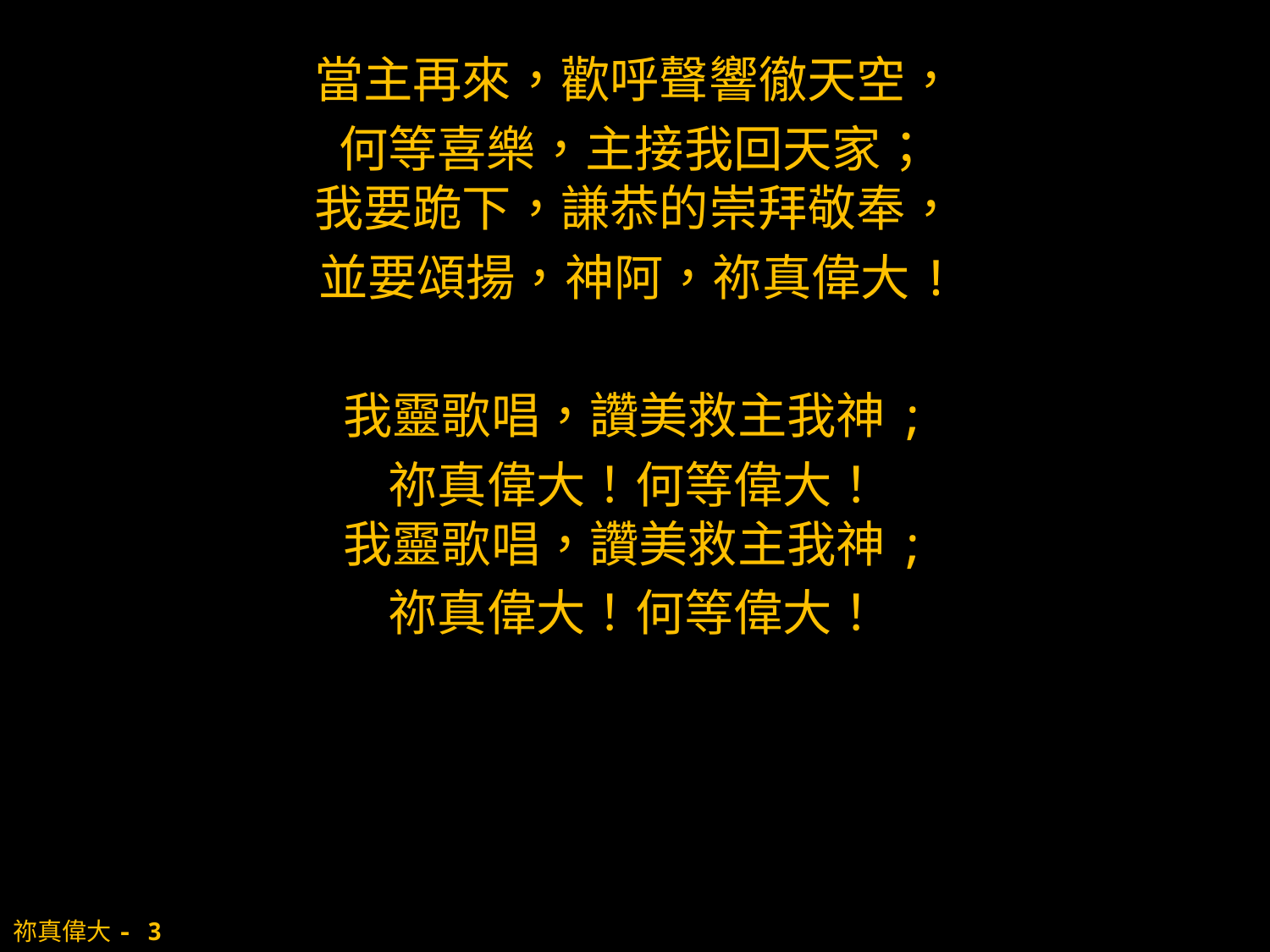

當主再來，歡呼聲響徹天空，
何等喜樂，主接我回天家；
我要跪下，謙恭的崇拜敬奉，
並要頌揚，神阿，祢真偉大!

我靈歌唱，讚美救主我神;
祢真偉大！何等偉大！
我靈歌唱，讚美救主我神;
祢真偉大！何等偉大！

# 祢真偉大- 3